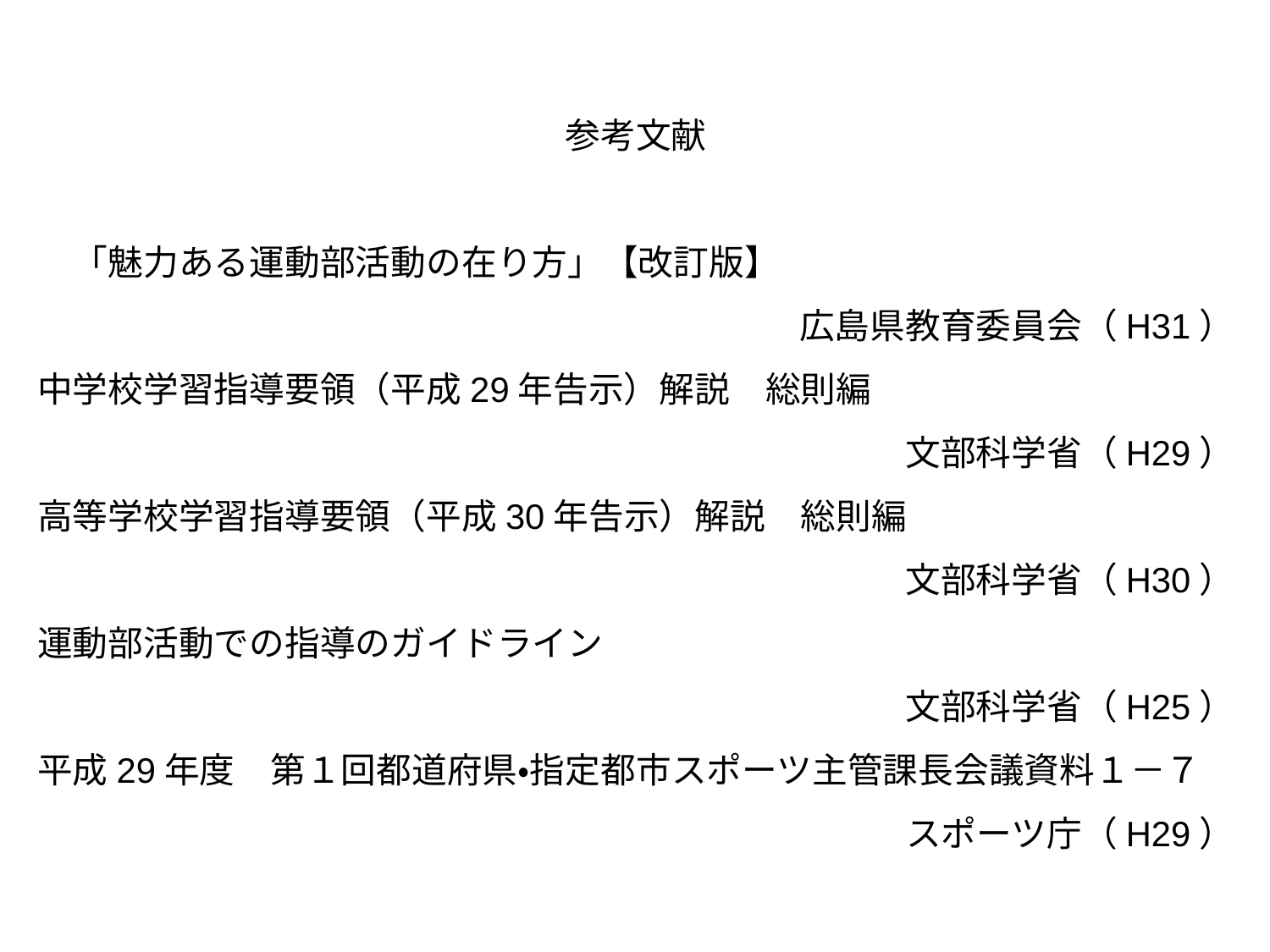

参考文献

　「魅力ある運動部活動の在り方」【改訂版】
広島県教育委員会（H31）
中学校学習指導要領（平成29年告示）解説　総則編
文部科学省（H29）
高等学校学習指導要領（平成30年告示）解説　総則編
文部科学省（H30）
運動部活動での指導のガイドライン
文部科学省（H25）
平成29年度　第１回都道府県・指定都市スポーツ主管課長会議資料１－７
スポーツ庁（H29）